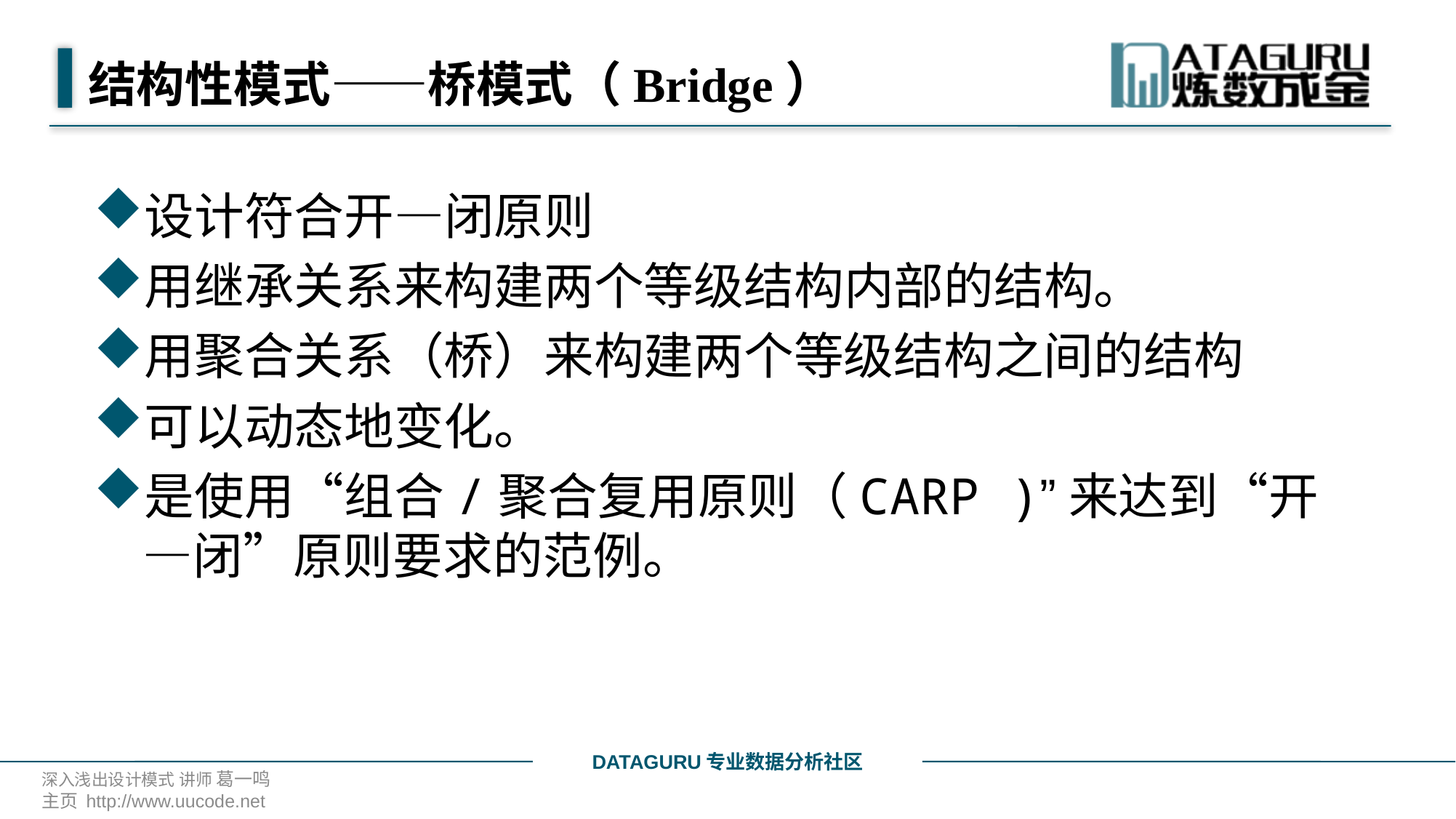

# 结构性模式——桥模式（Bridge）
设计符合开—闭原则
用继承关系来构建两个等级结构内部的结构。
用聚合关系（桥）来构建两个等级结构之间的结构
可以动态地变化。
是使用“组合/聚合复用原则（CARP )”来达到“开—闭”原则要求的范例。